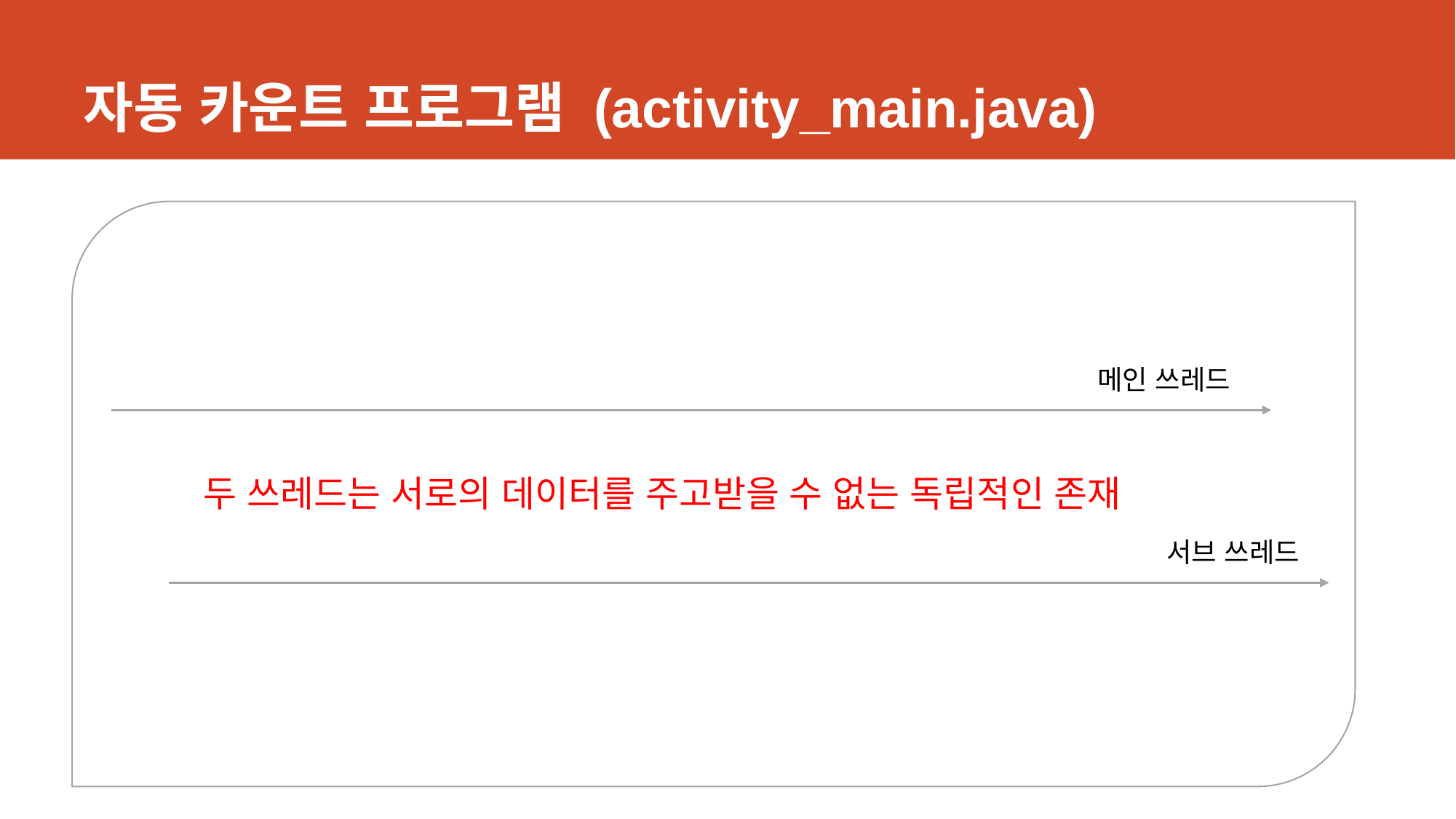

# 자동 카운트 프로그램 (activity_main.java)

메인 쓰레드
두 쓰레드는 서로의 데이터를 주고받을 수 없는 독립적인 존재
서브 쓰레드